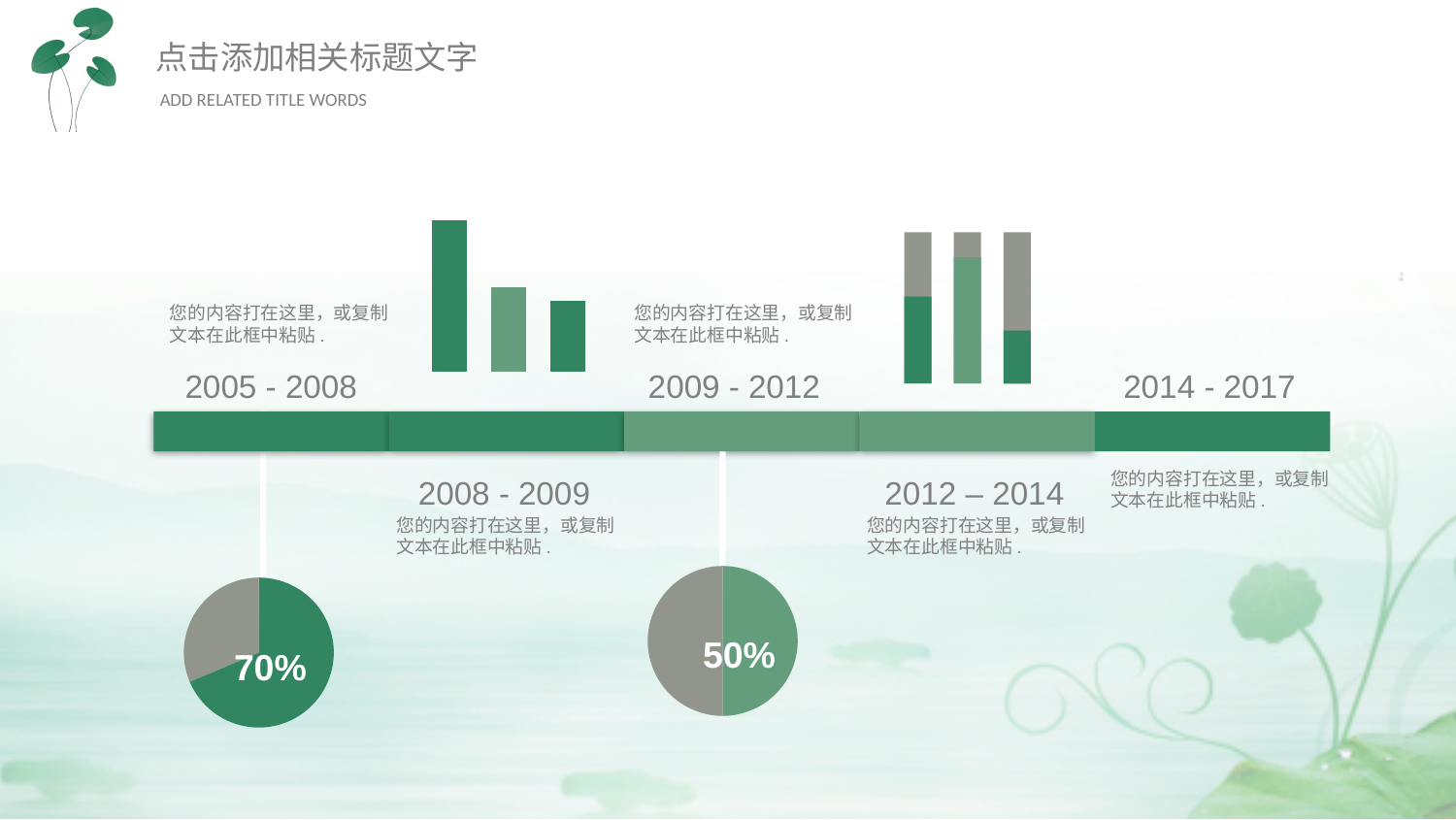

### Chart:

| Category |  |  |  |
|---|---|---|---|

您的内容打在这里，或复制文本在此框中粘贴.
2009 - 2012

您的内容打在这里，或复制文本在此框中粘贴.
2005 - 2008

2014 - 2017

您的内容打在这里，或复制文本在此框中粘贴.

### Chart:

| Category |  |
|---|---|
70%

2008 - 2009
您的内容打在这里，或复制文本在此框中粘贴.

2012 – 2014
您的内容打在这里，或复制文本在此框中粘贴.

### Chart:

| Category |  |
|---|---|
50%